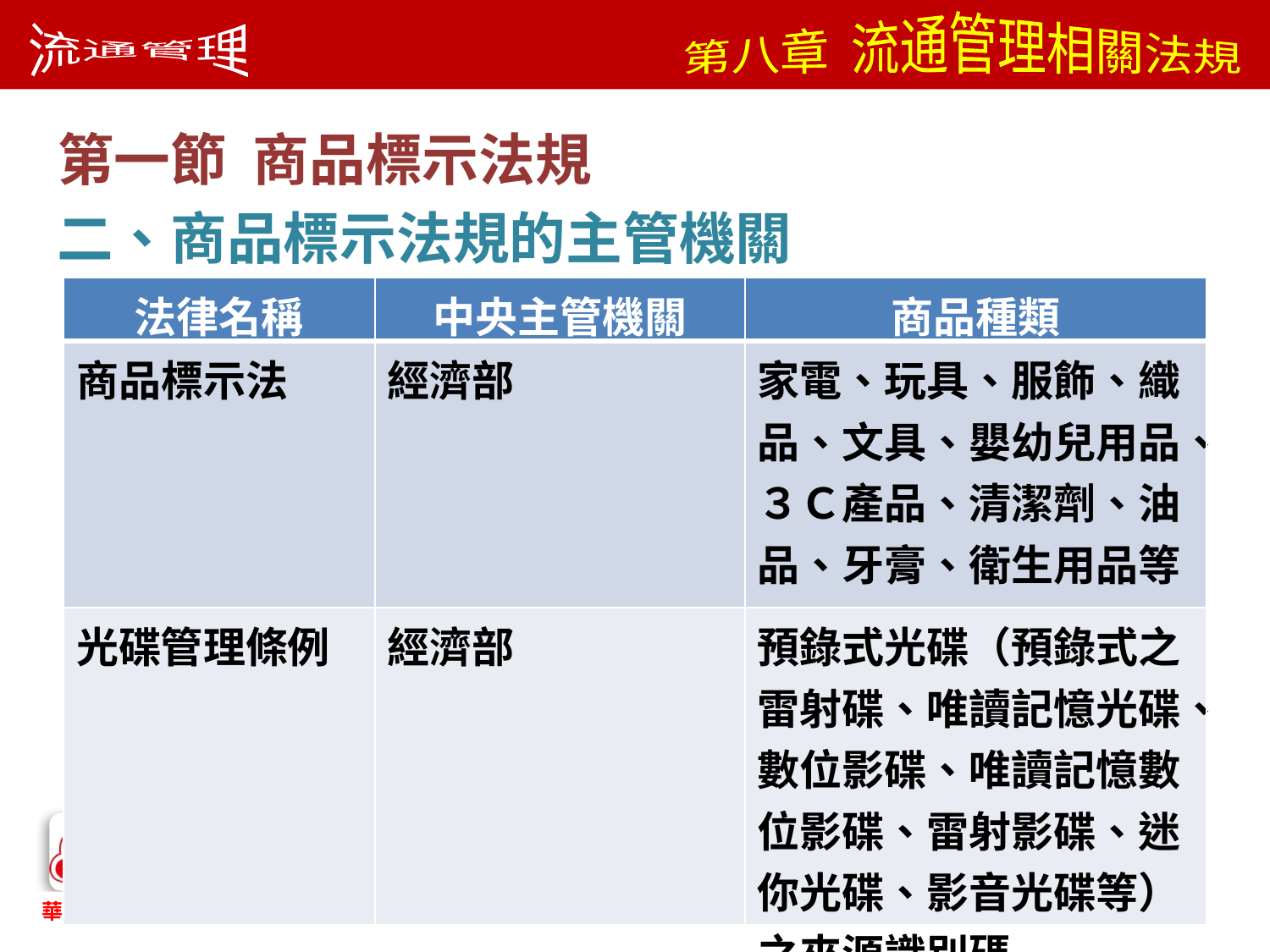

第一節  商品標示法規
二、商品標示法規的主管機關

| 法律名稱 | 中央主管機關 | 商品種類 |
| --- | --- | --- |
| 商品標示法 | 經濟部 | 家電、玩具、服飾、織品、文具、嬰幼兒用品、３Ｃ產品、清潔劑、油品、牙膏、衛生用品等 |
| 光碟管理條例 | 經濟部 | 預錄式光碟（預錄式之雷射碟、唯讀記憶光碟、數位影碟、唯讀記憶數位影碟、雷射影碟、迷你光碟、影音光碟等）之來源識別碼 |